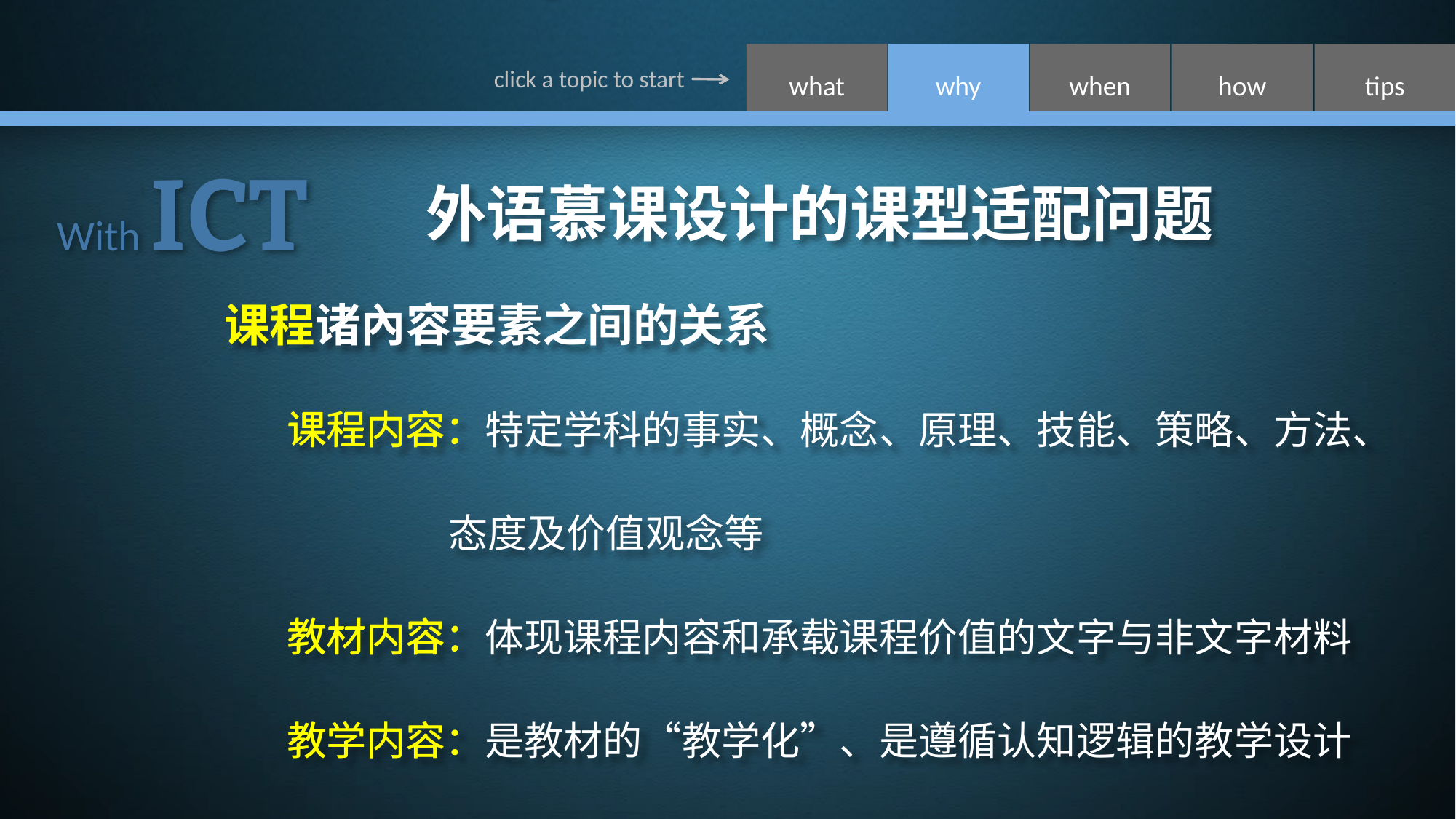

With ICT
# 外语慕课设计的课型适配问题

课程诸內容要素之间的关系
课程内容：

教材内容：
教学内容：

课程内容：特定学科的事实、概念、原理、技能、策略、方法、
                 态度及价值观念等
教材内容：体现课程内容和承载课程价值的文字与非文字材料
教学内容：是教材的“教学化”、是遵循认知逻辑的教学设计